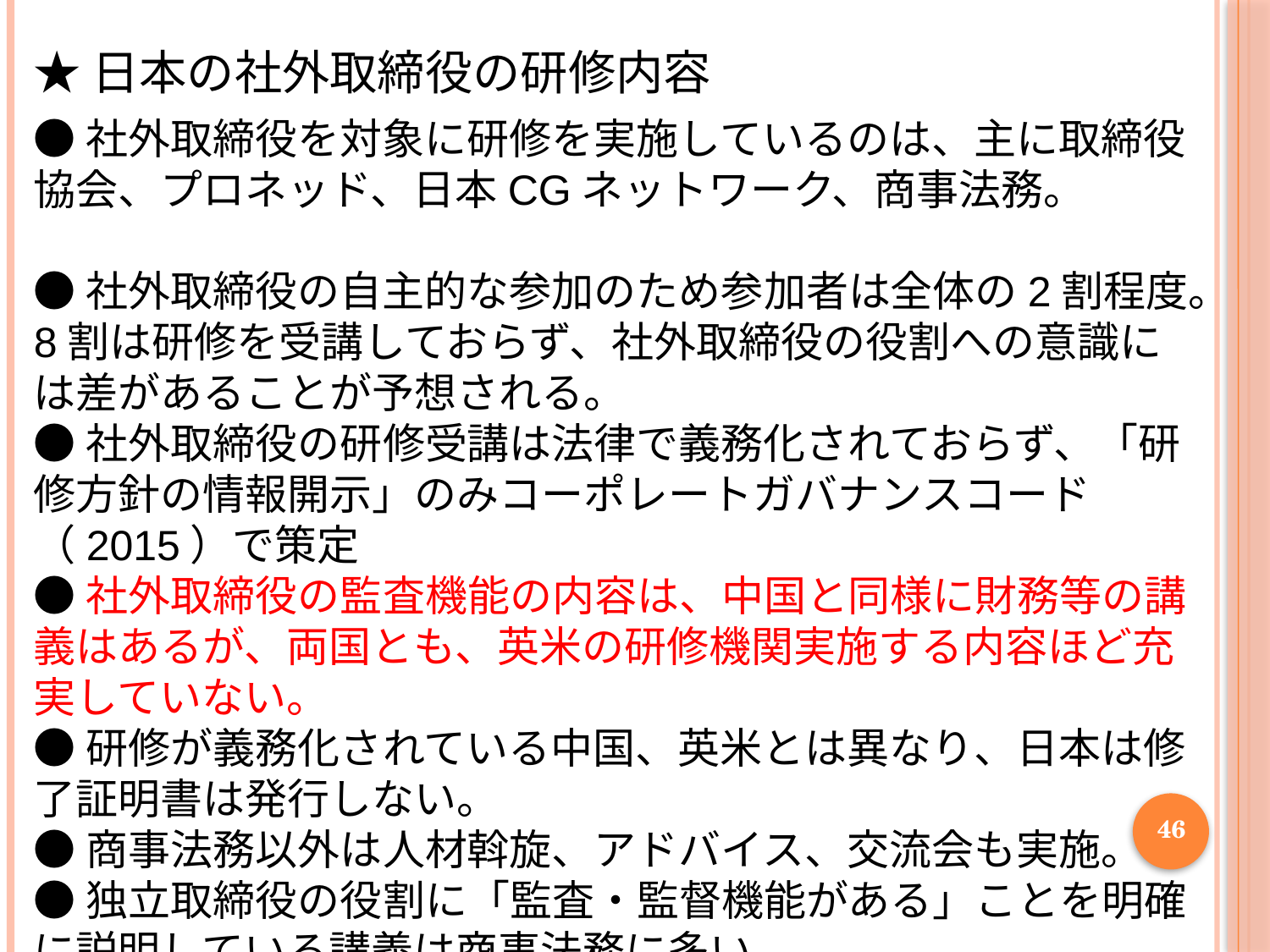

# ★日本の社外取締役の研修内容
●社外取締役を対象に研修を実施しているのは、主に取締役協会、プロネッド、日本CGネットワーク、商事法務。

●社外取締役の自主的な参加のため参加者は全体の2割程度。8割は研修を受講しておらず、社外取締役の役割への意識には差があることが予想される。
●社外取締役の研修受講は法律で義務化されておらず、「研修方針の情報開示」のみコーポレートガバナンスコード（2015）で策定
●社外取締役の監査機能の内容は、中国と同様に財務等の講義はあるが、両国とも、英米の研修機関実施する内容ほど充実していない。
●研修が義務化されている中国、英米とは異なり、日本は修了証明書は発行しない。
●商事法務以外は人材斡旋、アドバイス、交流会も実施。
●独立取締役の役割に「監査・監督機能がある」ことを明確に説明している講義は商事法務に多い

46